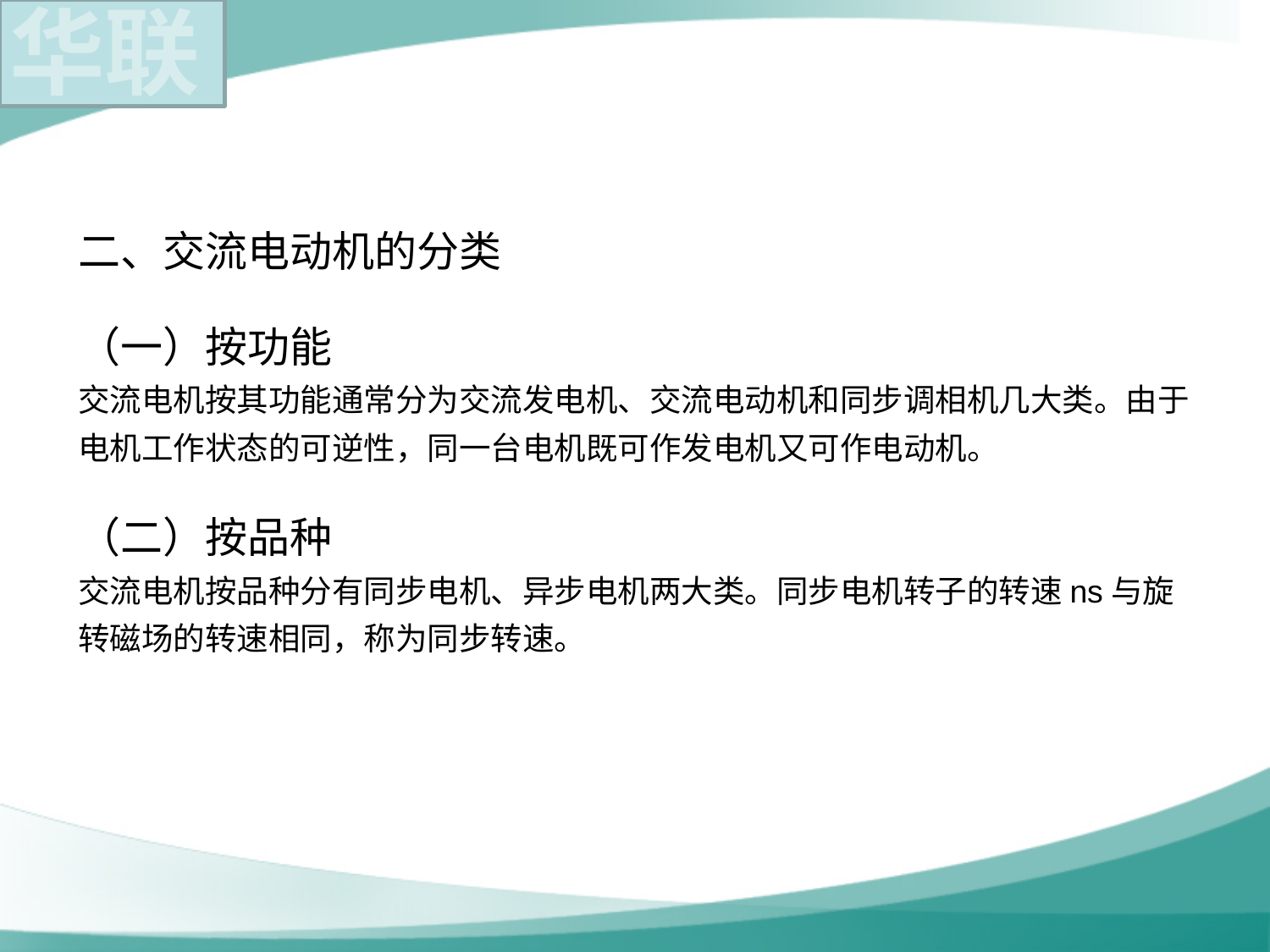

二、交流电动机的分类
（一）按功能
交流电机按其功能通常分为交流发电机、交流电动机和同步调相机几大类。由于电机工作状态的可逆性，同一台电机既可作发电机又可作电动机。

（二）按品种
交流电机按品种分有同步电机、异步电机两大类。同步电机转子的转速ns与旋转磁场的转速相同，称为同步转速。